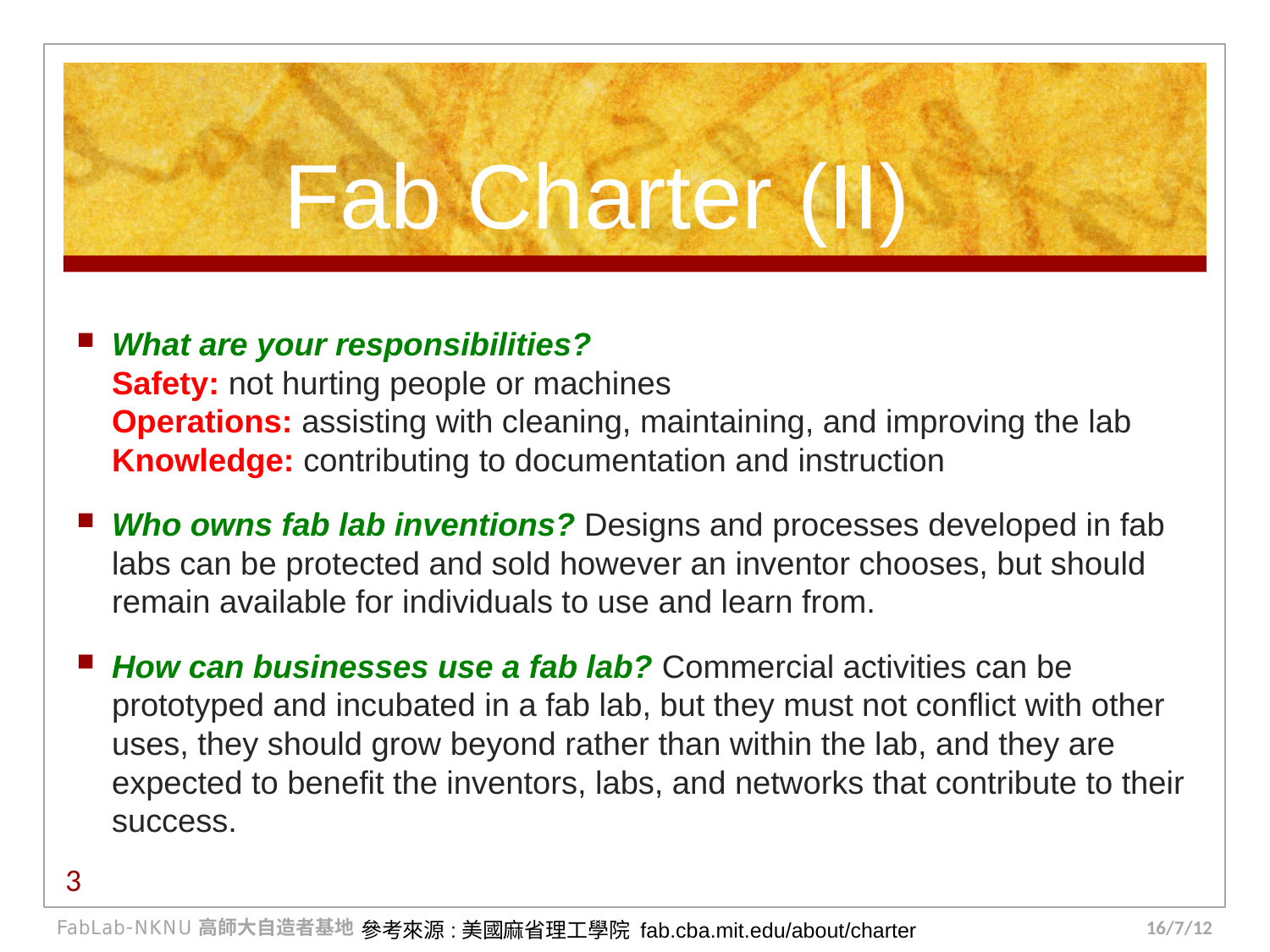

# Fab Charter (II)
What are your responsibilities?                                                                    Safety: not hurting people or machines                                               Operations: assisting with cleaning, maintaining, and improving the lab Knowledge: contributing to documentation and instruction
Who owns fab lab inventions? Designs and processes developed in fab labs can be protected and sold however an inventor chooses, but should remain available for individuals to use and learn from.
How can businesses use a fab lab? Commercial activities can be prototyped and incubated in a fab lab, but they must not conflict with other uses, they should grow beyond rather than within the lab, and they are expected to benefit the inventors, labs, and networks that contribute to their success.

3
FabLab-NKNU 高師大自造者基地
16/7/12
參考來源:美國麻省理工學院 fab.cba.mit.edu/about/charter